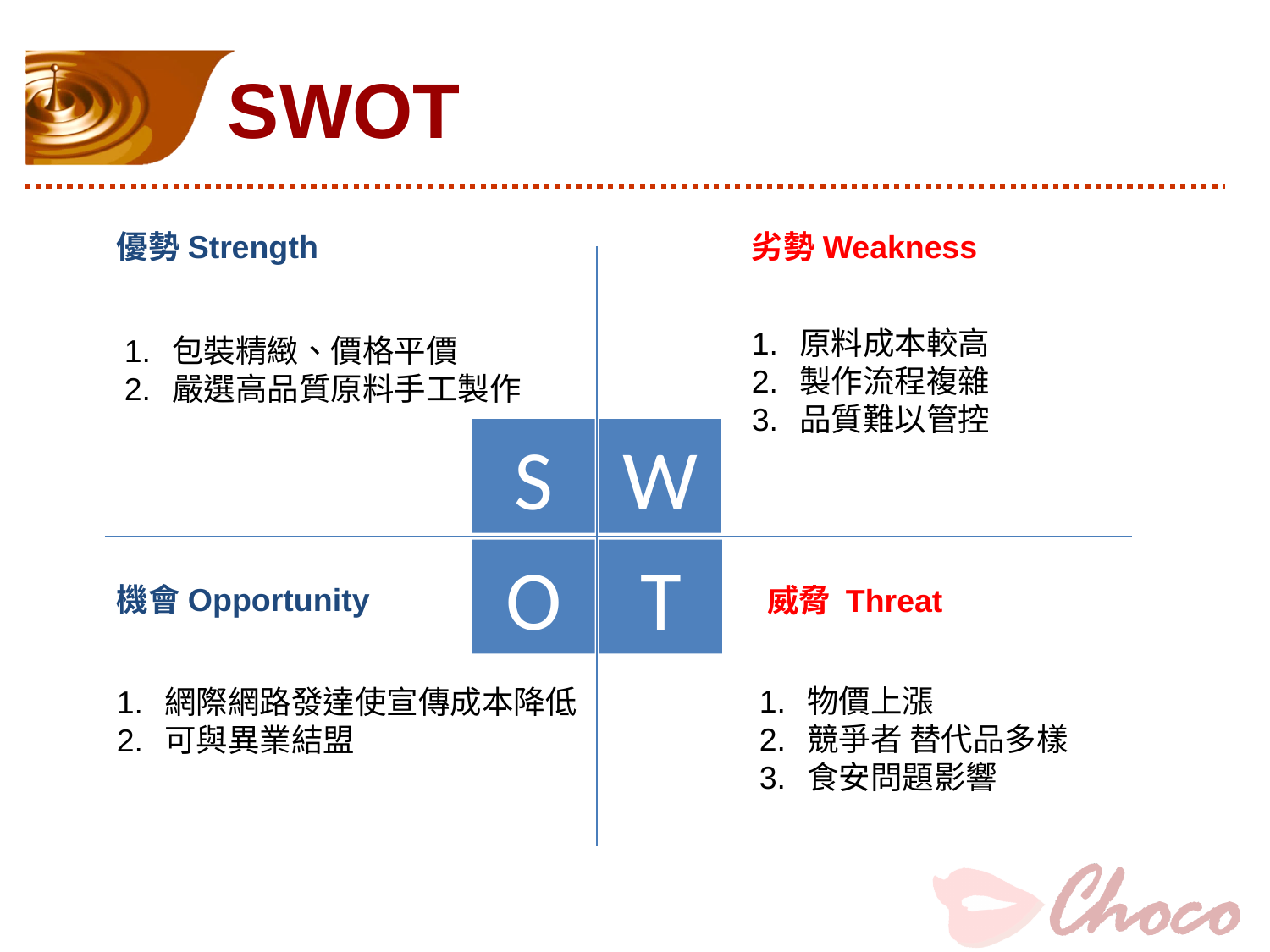

# SWOT
優勢Strength
劣勢Weakness
S
W
O
T
原料成本較高
製作流程複雜
品質難以管控
包裝精緻、價格平價
嚴選高品質原料手工製作
機會Opportunity
威脅 Threat
物價上漲
競爭者 替代品多樣
食安問題影響
網際網路發達使宣傳成本降低
可與異業結盟